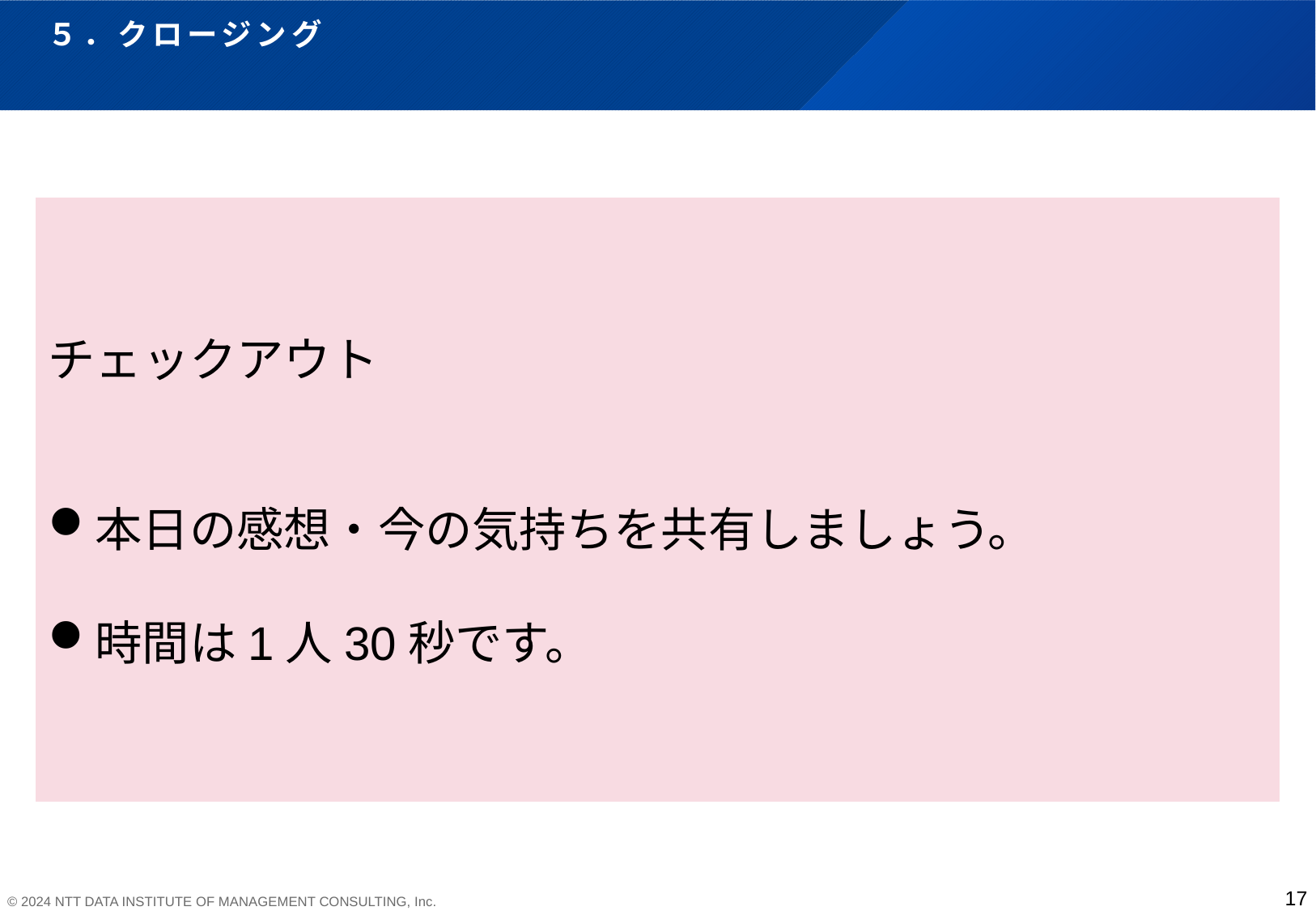

# ５．クロージング
チェックアウト

本日の感想・今の気持ちを共有しましょう。

時間は1人30秒です。
17